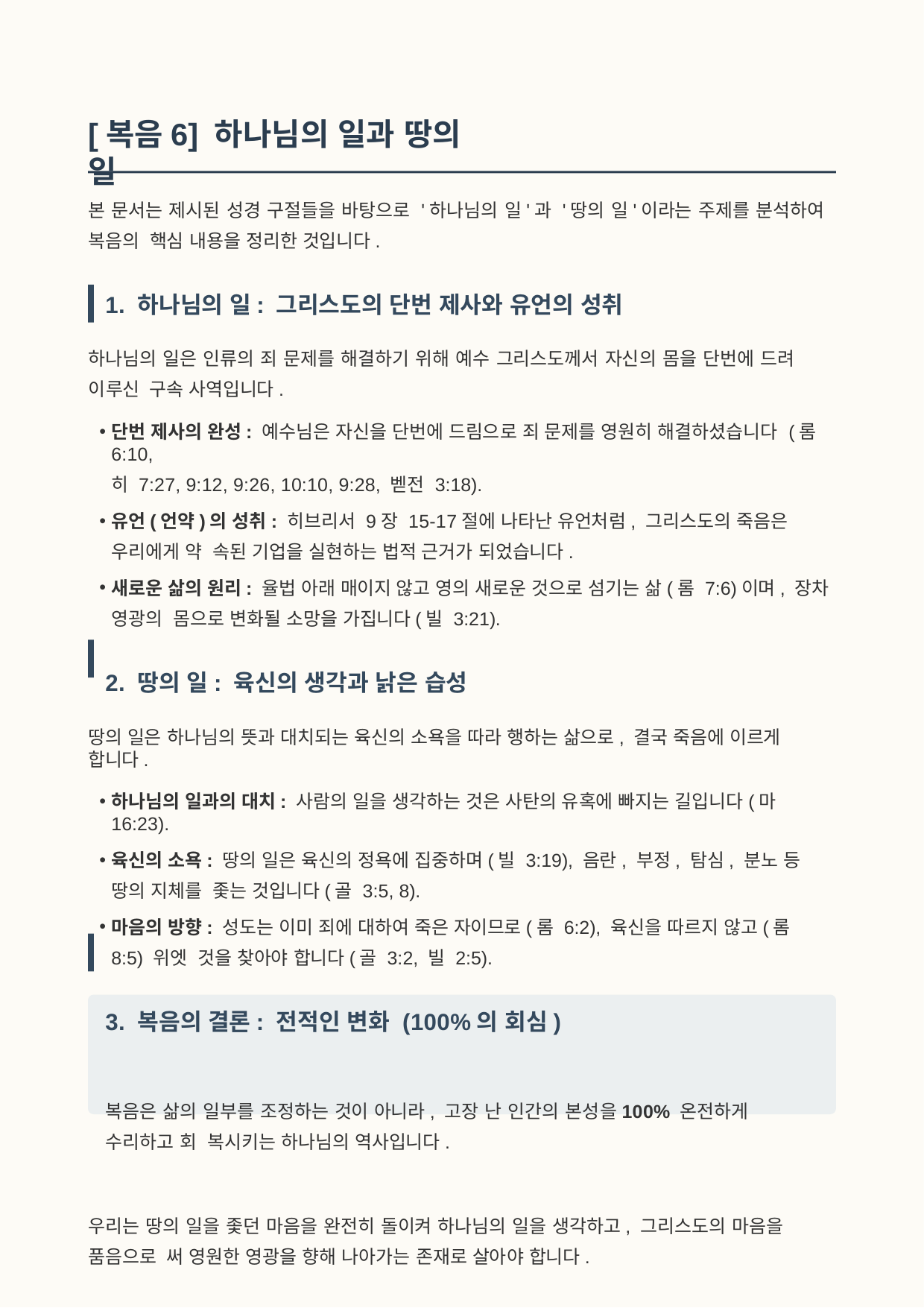

[복음6] 하나님의 일과 땅의 일
본 문서는 제시된 성경 구절들을 바탕으로 '하나님의 일'과 '땅의 일'이라는 주제를 분석하여 복음의  핵심 내용을 정리한 것입니다.

1. 하나님의 일: 그리스도의 단번 제사와 유언의 성취
하나님의 일은 인류의 죄 문제를 해결하기 위해 예수 그리스도께서 자신의 몸을 단번에 드려 이루신  구속 사역입니다.
단번 제사의 완성: 예수님은 자신을 단번에 드림으로 죄 문제를 영원히 해결하셨습니다 (롬 6:10,
히 7:27, 9:12, 9:26, 10:10, 9:28, 벧전 3:18).
유언(언약)의 성취: 히브리서 9장 15-17절에 나타난 유언처럼, 그리스도의 죽음은 우리에게 약  속된 기업을 실현하는 법적 근거가 되었습니다.
새로운 삶의 원리: 율법 아래 매이지 않고 영의 새로운 것으로 섬기는 삶(롬 7:6)이며, 장차 영광의  몸으로 변화될 소망을 가집니다(빌 3:21).

2. 땅의 일: 육신의 생각과 낡은 습성
땅의 일은 하나님의 뜻과 대치되는 육신의 소욕을 따라 행하는 삶으로, 결국 죽음에 이르게 합니다.
하나님의 일과의 대치: 사람의 일을 생각하는 것은 사탄의 유혹에 빠지는 길입니다(마 16:23).
육신의 소욕: 땅의 일은 육신의 정욕에 집중하며(빌 3:19), 음란, 부정, 탐심, 분노 등 땅의 지체를  좇는 것입니다(골 3:5, 8).
마음의 방향: 성도는 이미 죄에 대하여 죽은 자이므로(롬 6:2), 육신을 따르지 않고(롬 8:5) 위엣  것을 찾아야 합니다(골 3:2, 빌 2:5).

3. 복음의 결론: 전적인 변화 (100%의 회심)

복음은 삶의 일부를 조정하는 것이 아니라, 고장 난 인간의 본성을100% 온전하게 수리하고 회  복시키는 하나님의 역사입니다.

우리는 땅의 일을 좇던 마음을 완전히 돌이켜 하나님의 일을 생각하고, 그리스도의 마음을 품음으로  써 영원한 영광을 향해 나아가는 존재로 살아야 합니다.